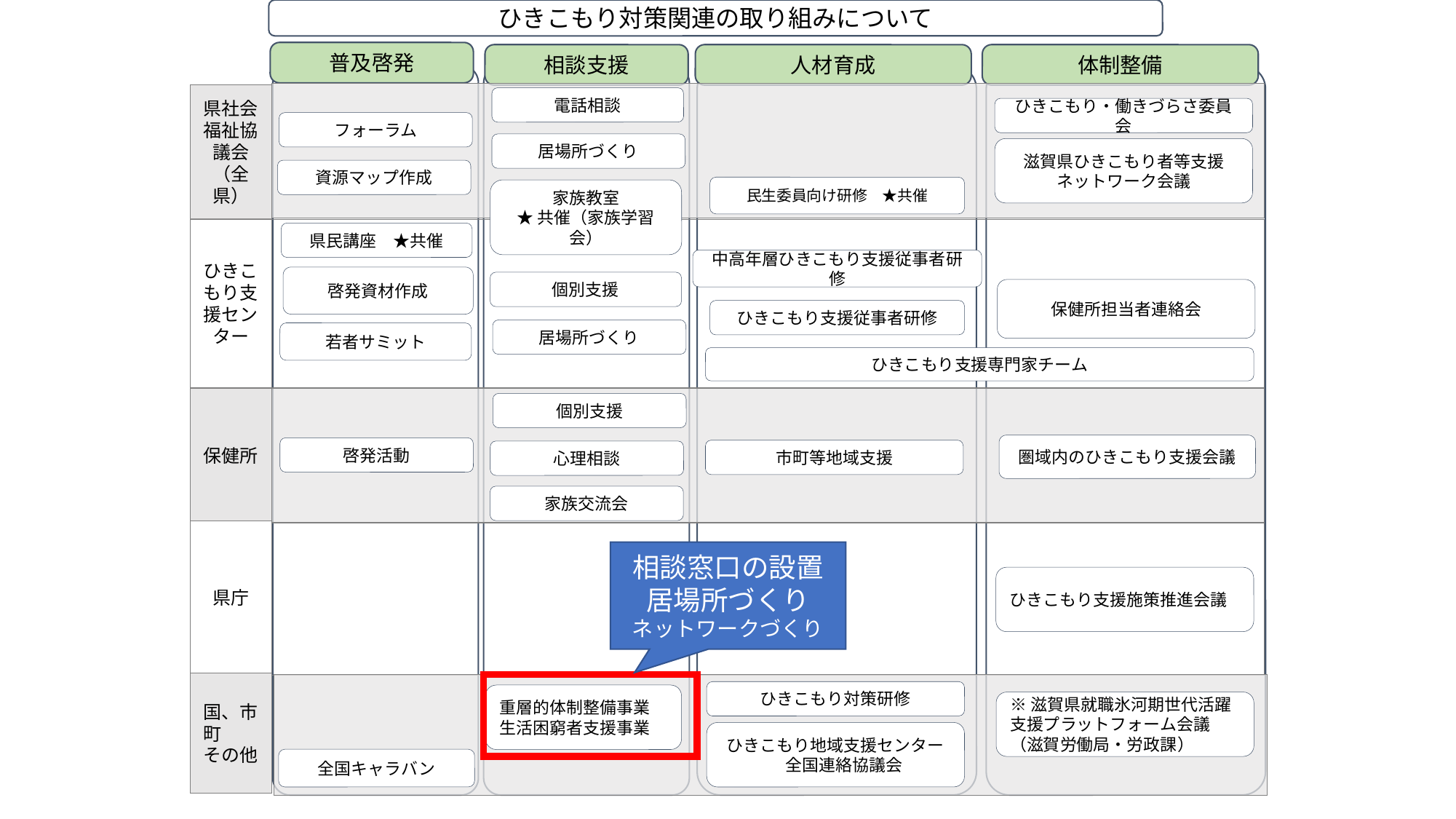

ひきこもり対策関連の取り組みについて
普及啓発
相談支援
人材育成
体制整備

県社会福祉協議会（全県）
ひきこもり支援センター

保健所

県庁

電話相談
ひきこもり・働きづらさ委員会
フォーラム
居場所づくり
滋賀県ひきこもり者等支援ネットワーク会議
資源マップ作成
民生委員向け研修　★共催
家族教室
★共催（家族学習会）
県民講座　★共催
中高年層ひきこもり支援従事者研修
啓発資材作成
個別支援
居場所づくり
ひきこもり支援専門家チーム
保健所担当者連絡会
ひきこもり支援従事者研修
若者サミット
個別支援
圏域内のひきこもり支援会議
市町等地域支援
心理相談
家族交流会
啓発活動
相談窓口の設置
居場所づくり
ネットワークづくり
ひきこもり支援施策推進会議
国、市町　　その他

ひきこもり対策研修
重層的体制整備事業
生活困窮者支援事業
※滋賀県就職氷河期世代活躍支援プラットフォーム会議（滋賀労働局・労政課）
ひきこもり地域支援センター　全国連絡協議会
全国キャラバン